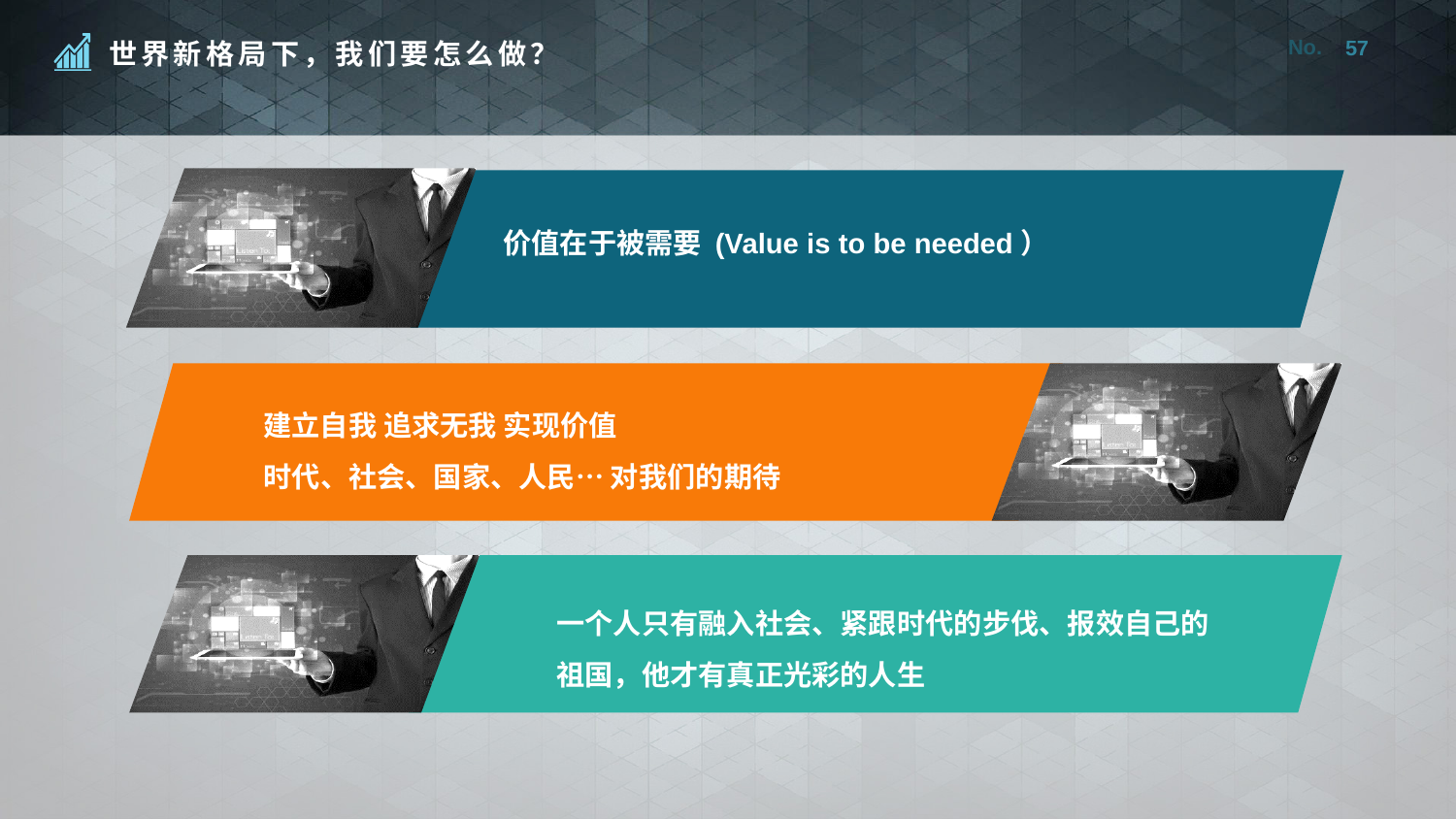

57

价值在于被需要 (Value is to be needed）

建立自我 追求无我 实现价值
时代、社会、国家、人民… 对我们的期待

一个人只有融入社会、紧跟时代的步伐、报效自己的祖国，他才有真正光彩的人生